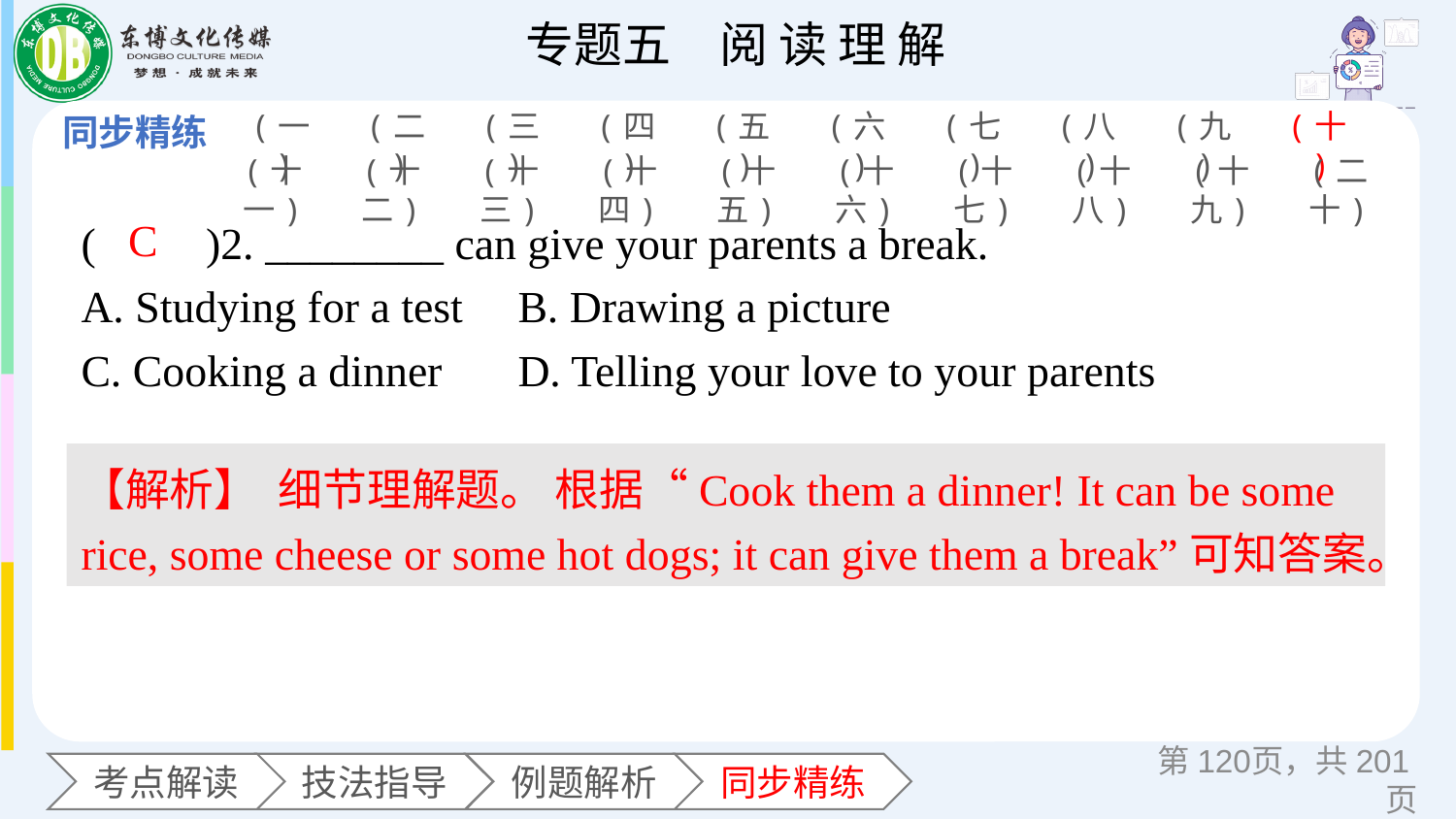

(一)
(二)
(三)
(四)
(五)
(六)
(七)
(八)
(九)
(十)
(十一)
(十二)
(十三)
(十四)
(十五)
(十六)
(十七)
(十八)
(十九)
(二十)
(　　)2. ________ can give your parents a break.
A. Studying for a test    	B. Drawing a picture
C. Cooking a dinner    	D. Telling your love to your parents
C
【解析】  细节理解题。 根据“Cook them a dinner! It can be some rice, some cheese or some hot dogs; it can give them a break”可知答案。
第120页，共201页